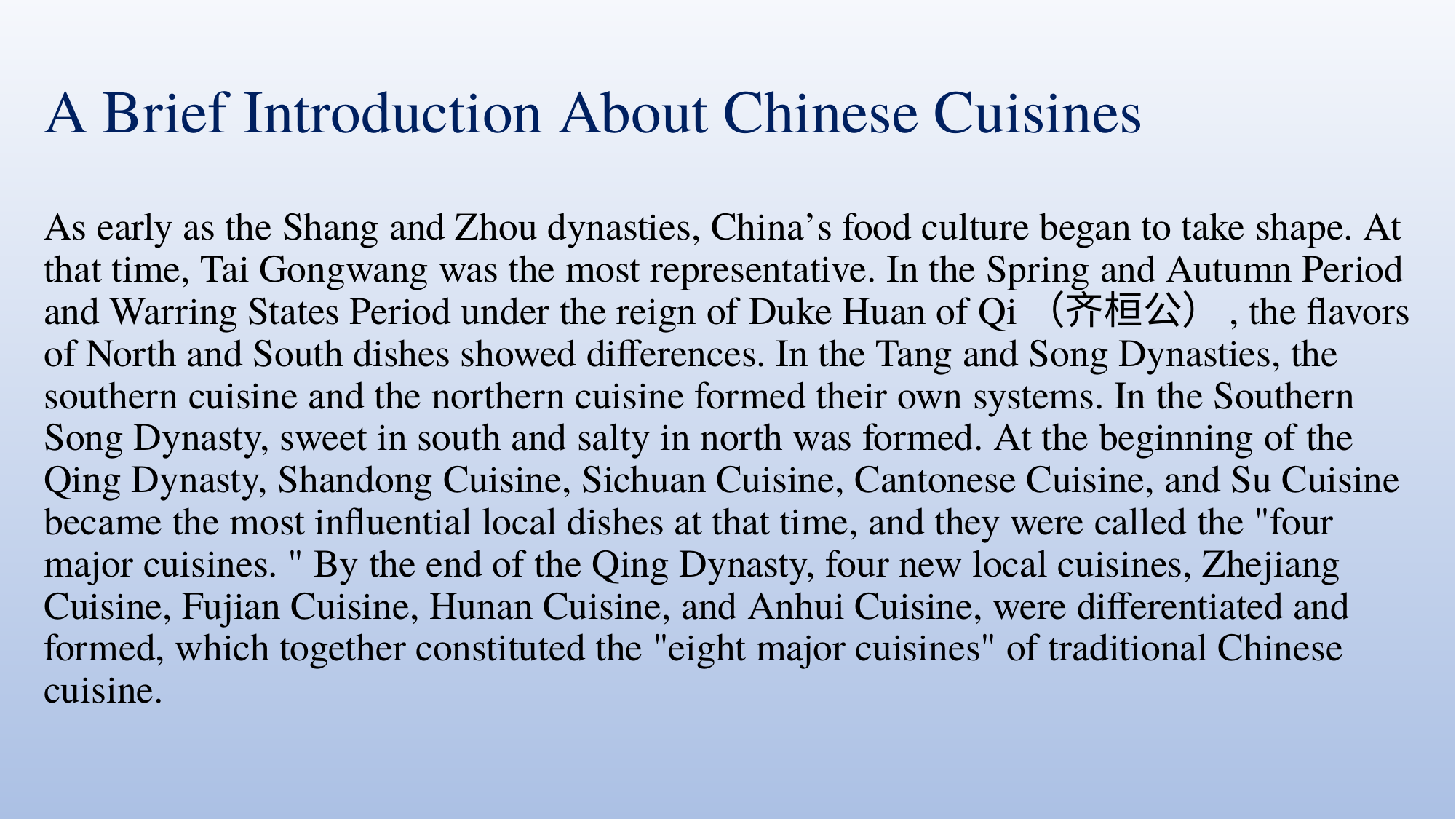

A Brief Introduction About Chinese Cuisines
As early as the Shang and Zhou dynasties, China’s food culture began to take shape. At that time, Tai Gongwang was the most representative. In the Spring and Autumn Period and Warring States Period under the reign of Duke Huan of Qi（齐桓公）, the flavors of North and South dishes showed differences. In the Tang and Song Dynasties, the southern cuisine and the northern cuisine formed their own systems. In the Southern Song Dynasty, sweet in south and salty in north was formed. At the beginning of the Qing Dynasty, Shandong Cuisine, Sichuan Cuisine, Cantonese Cuisine, and Su Cuisine became the most influential local dishes at that time, and they were called the "four major cuisines. " By the end of the Qing Dynasty, four new local cuisines, Zhejiang Cuisine, Fujian Cuisine, Hunan Cuisine, and Anhui Cuisine, were differentiated and formed, which together constituted the "eight major cuisines" of traditional Chinese cuisine.